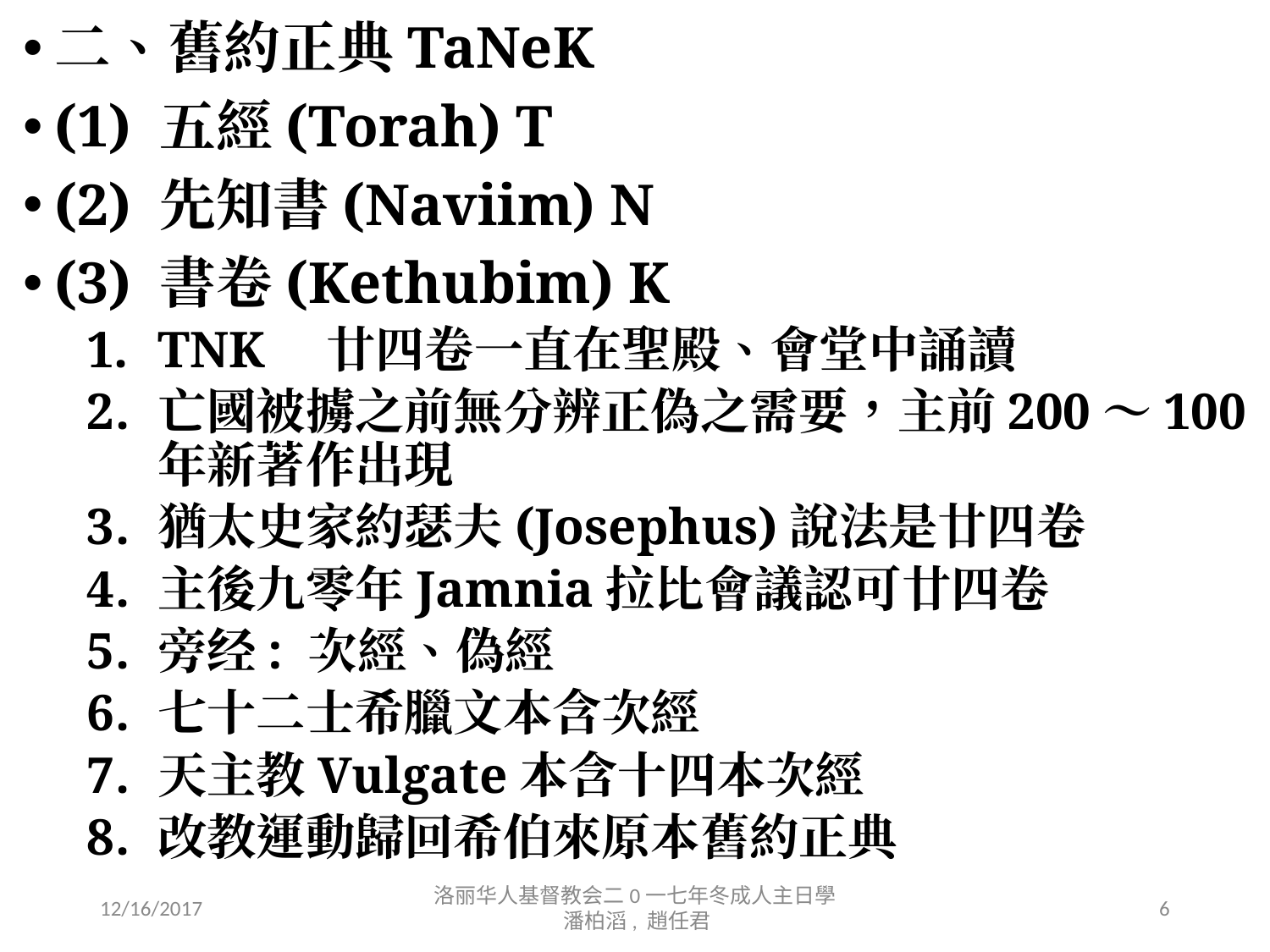

二、舊約正典TaNeK
(1) 五經(Torah) T
(2) 先知書(Naviim) N
(3) 書卷(Kethubim) K
TNK　廿四卷一直在聖殿、會堂中誦讀
亡國被擄之前無分辨正偽之需要，主前200～100年新著作出現
猶太史家約瑟夫(Josephus)說法是廿四卷
主後九零年Jamnia拉比會議認可廿四卷
旁经: 次經、偽經
七十二士希臘文本含次經
天主教Vulgate本含十四本次經
改教運動歸回希伯來原本舊約正典
12/16/2017
洛丽华人基督教会二0一七年冬成人主日學   潘柏滔, 趙任君
6